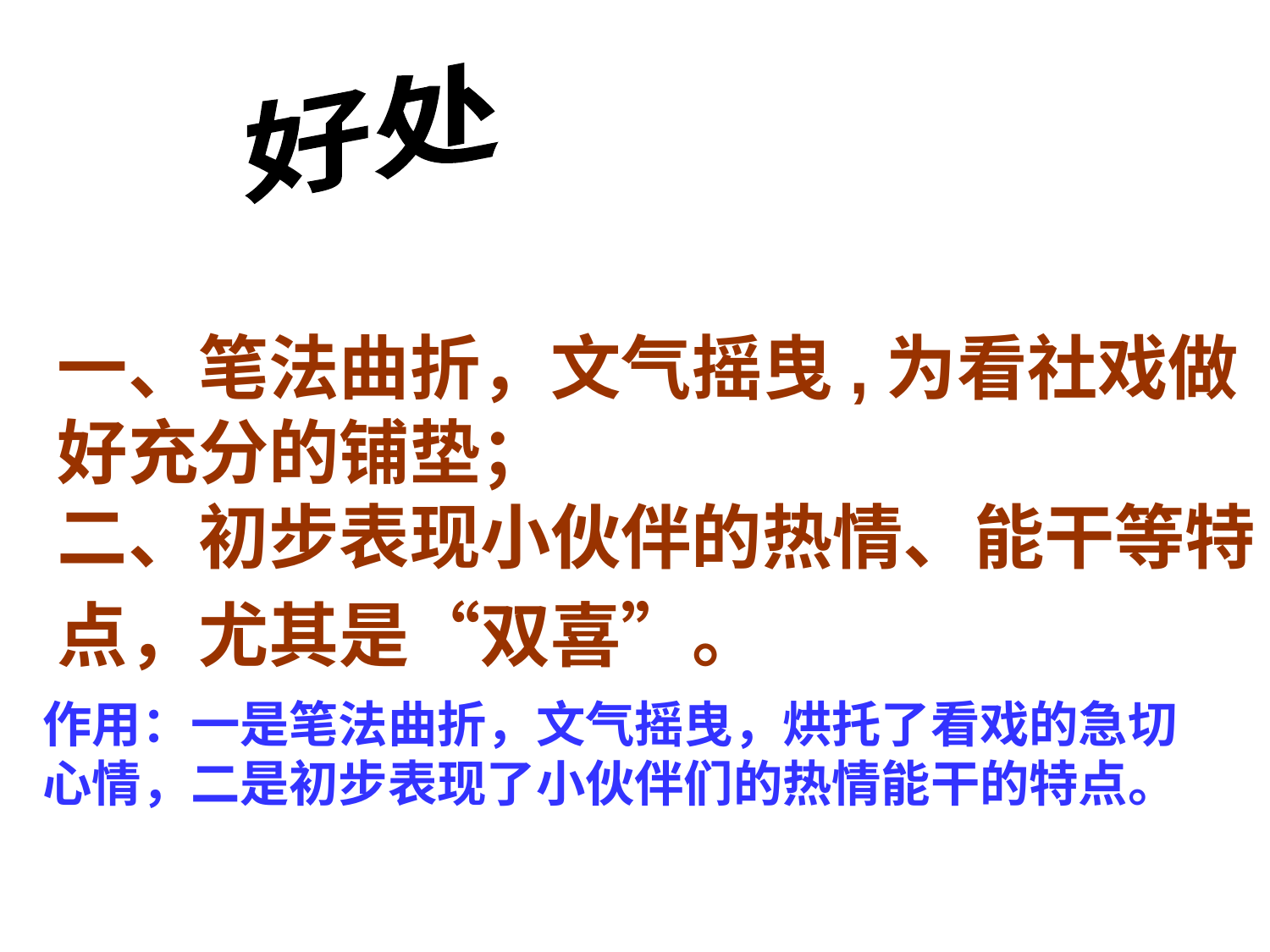

好处
一、笔法曲折，文气摇曳,为看社戏做好充分的铺垫；
二、初步表现小伙伴的热情、能干等特点，尤其是“双喜”。
作用：一是笔法曲折，文气摇曳，烘托了看戏的急切心情，二是初步表现了小伙伴们的热情能干的特点。